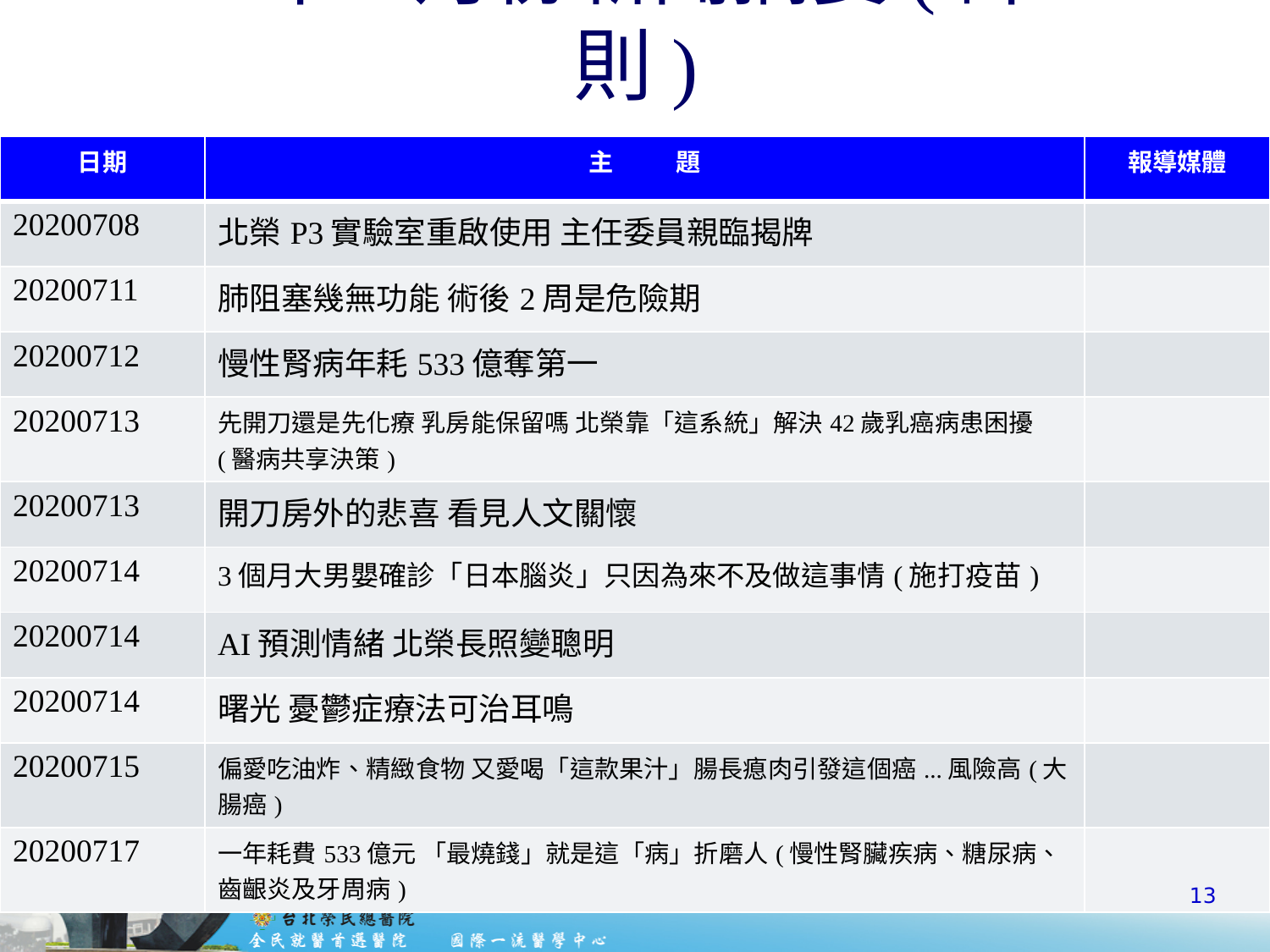

# 109年8月份新聞摘要(計53則)
| 日期 | 主 題 | 報導媒體 |
| --- | --- | --- |
| 20200708 | 北榮P3實驗室重啟使用 主任委員親臨揭牌 |  |
| 20200711 | 肺阻塞幾無功能 術後2周是危險期 |  |
| 20200712 | 慢性腎病年耗533億奪第一 |  |
| 20200713 | 先開刀還是先化療 乳房能保留嗎 北榮靠「這系統」解決42歲乳癌病患困擾(醫病共享決策) |  |
| 20200713 | 開刀房外的悲喜 看見人文關懷 |  |
| 20200714 | 3個月大男嬰確診「日本腦炎」只因為來不及做這事情(施打疫苗) |  |
| 20200714 | AI預測情緒 北榮長照變聰明 |  |
| 20200714 | 曙光 憂鬱症療法可治耳鳴 |  |
| 20200715 | 偏愛吃油炸、精緻食物 又愛喝「這款果汁」腸長瘜肉引發這個癌...風險高(大腸癌) |  |
| 20200717 | 一年耗費533億元 「最燒錢」就是這「病」折磨人(慢性腎臟疾病、糖尿病、齒齦炎及牙周病) |  |
13